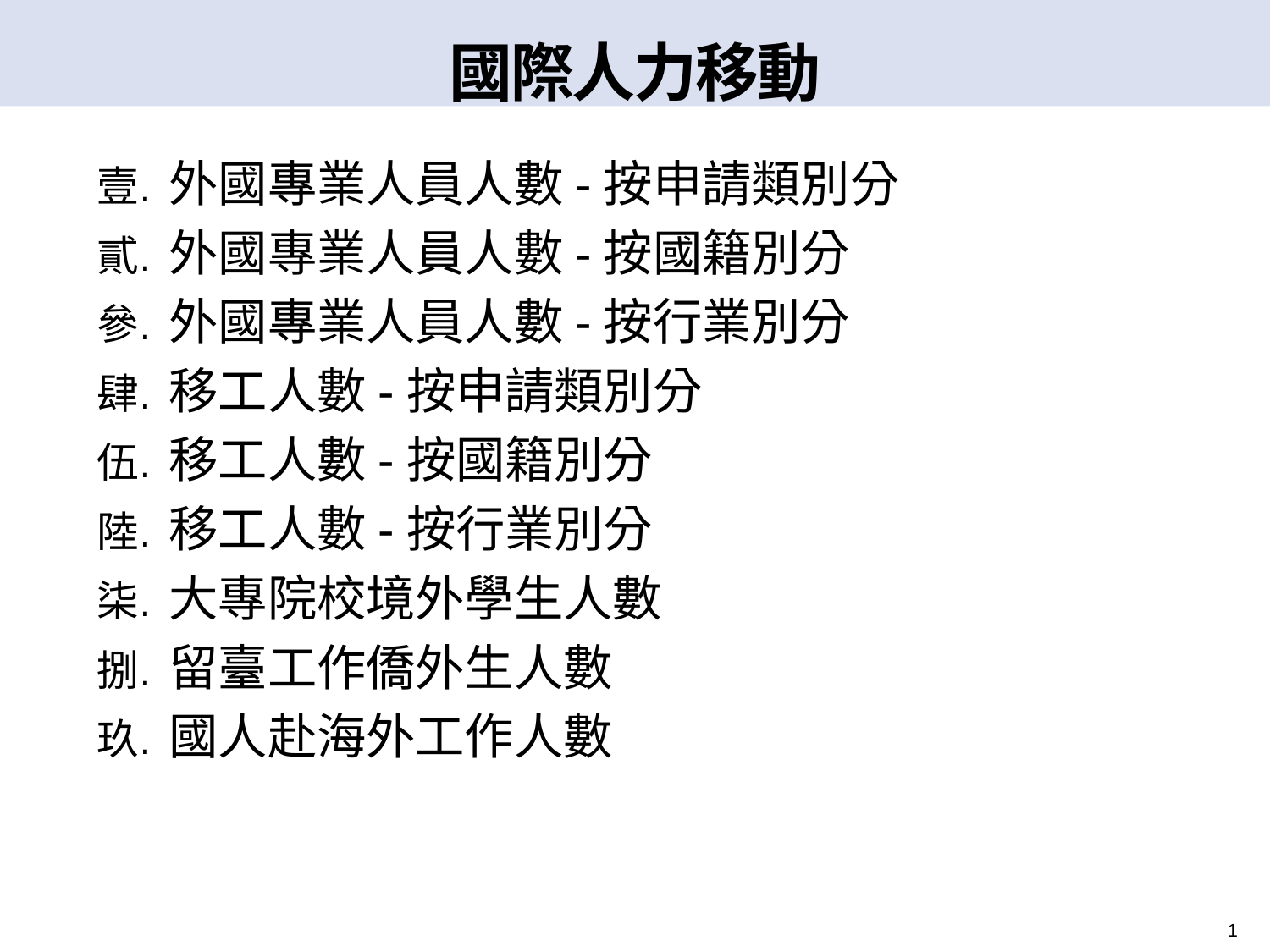

# 國際人力移動
外國專業人員人數-按申請類別分
外國專業人員人數-按國籍別分
外國專業人員人數-按行業別分
移工人數-按申請類別分
移工人數-按國籍別分
移工人數-按行業別分
大專院校境外學生人數
留臺工作僑外生人數
國人赴海外工作人數

1